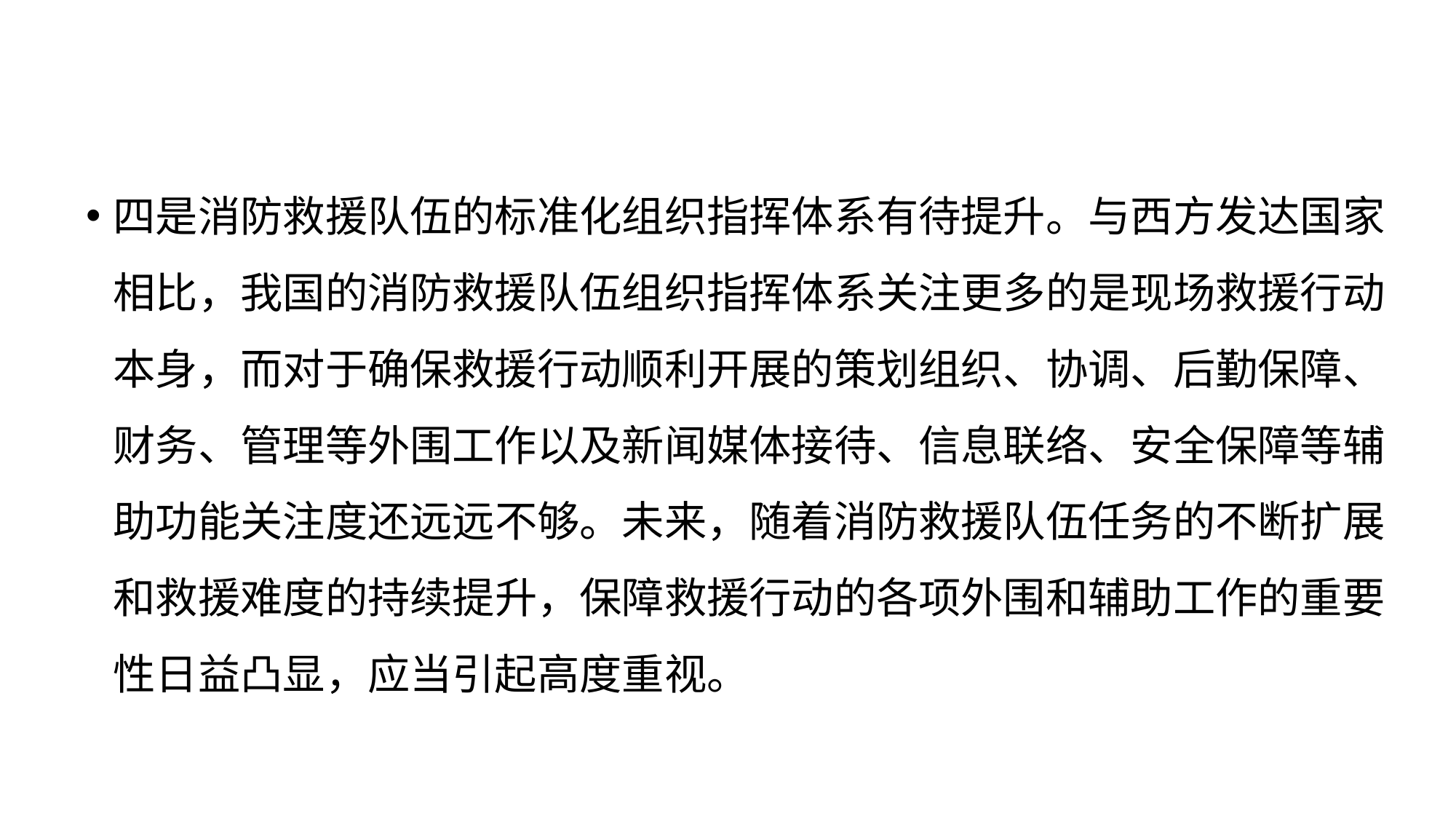

#
四是消防救援队伍的标准化组织指挥体系有待提升。与西方发达国家相比，我国的消防救援队伍组织指挥体系关注更多的是现场救援行动本身，而对于确保救援行动顺利开展的策划组织、协调、后勤保障、财务、管理等外围工作以及新闻媒体接待、信息联络、安全保障等辅助功能关注度还远远不够。未来，随着消防救援队伍任务的不断扩展和救援难度的持续提升，保障救援行动的各项外围和辅助工作的重要性日益凸显，应当引起高度重视。